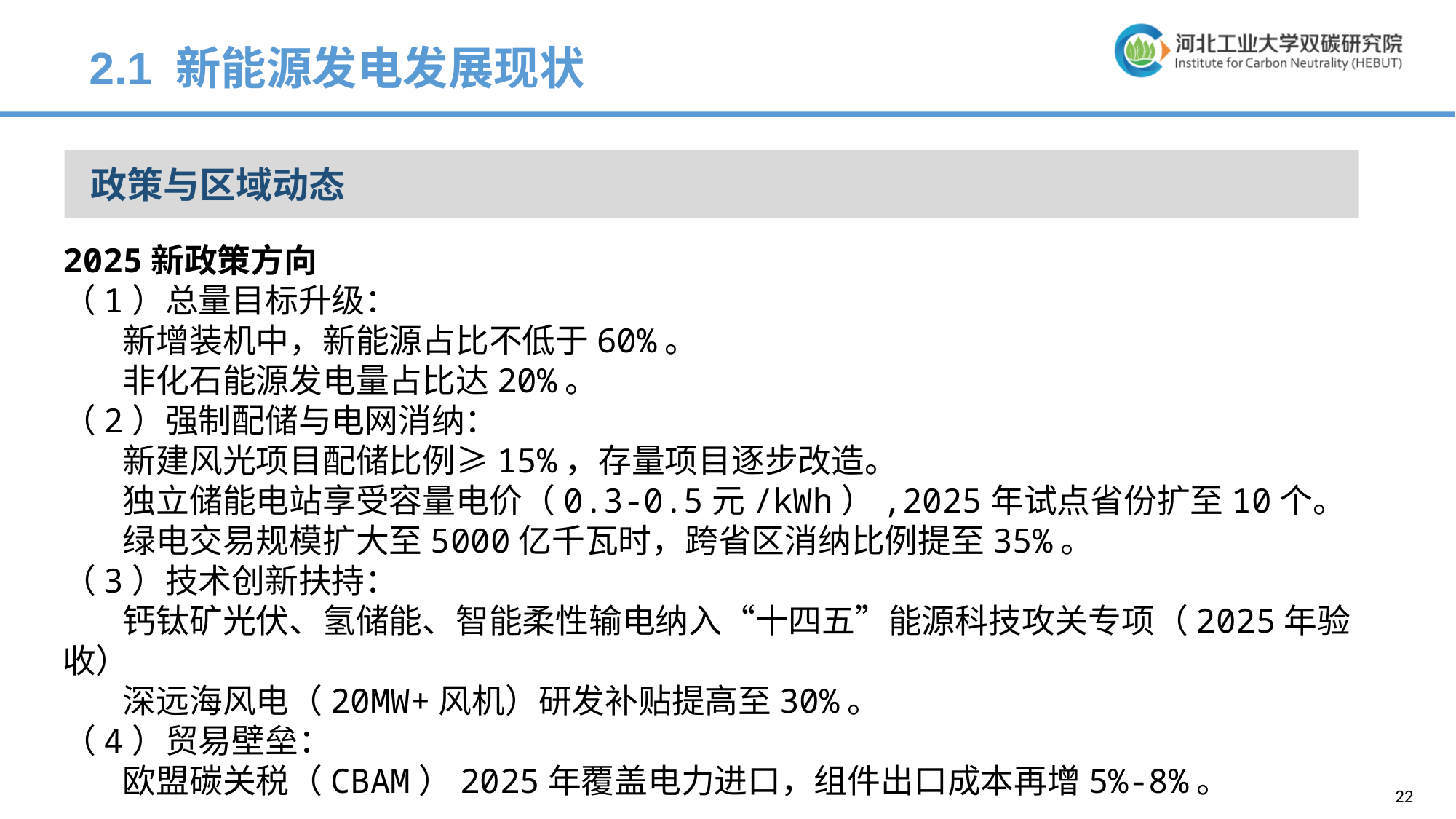

2.1 新能源发电发展现状

政策与区域动态
2025新政策方向
（1）总量目标升级：
       新增装机中，新能源占比不低于60%。
       非化石能源发电量占比达20%。
（2）强制配储与电网消纳：
       新建风光项目配储比例≥15%，存量项目逐步改造。
       独立储能电站享受容量电价（0.3-0.5元/kWh）,2025年试点省份扩至10个。
       绿电交易规模扩大至5000亿千瓦时，跨省区消纳比例提至35%。
（3）技术创新扶持：
       钙钛矿光伏、氢储能、智能柔性输电纳入“十四五”能源科技攻关专项（2025年验收）
       深远海风电（20MW+风机）研发补贴提高至30%。
（4）贸易壁垒：
       欧盟碳关税（CBAM）2025年覆盖电力进口，组件出口成本再增5%-8%。
22